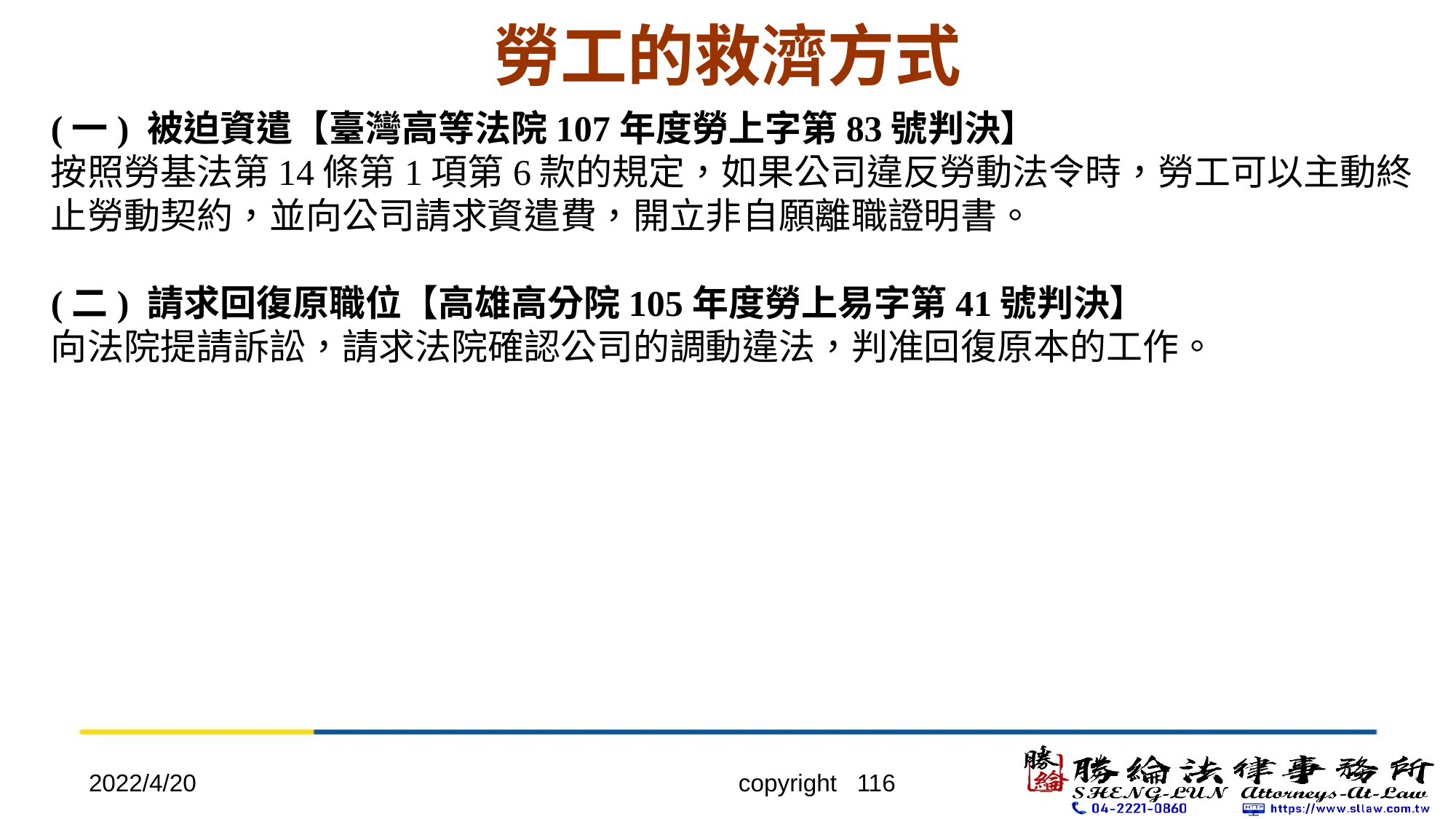

# 勞工的救濟方式
(一) 被迫資遣【臺灣高等法院107年度勞上字第83號判決】
按照勞基法第14條第1項第6款的規定，如果公司違反勞動法令時，勞工可以主動終止勞動契約，並向公司請求資遣費，開立非自願離職證明書。

(二) 請求回復原職位【高雄高分院105年度勞上易字第41號判決】
向法院提請訴訟，請求法院確認公司的調動違法，判准回復原本的工作。
2022/4/20

copyright   116